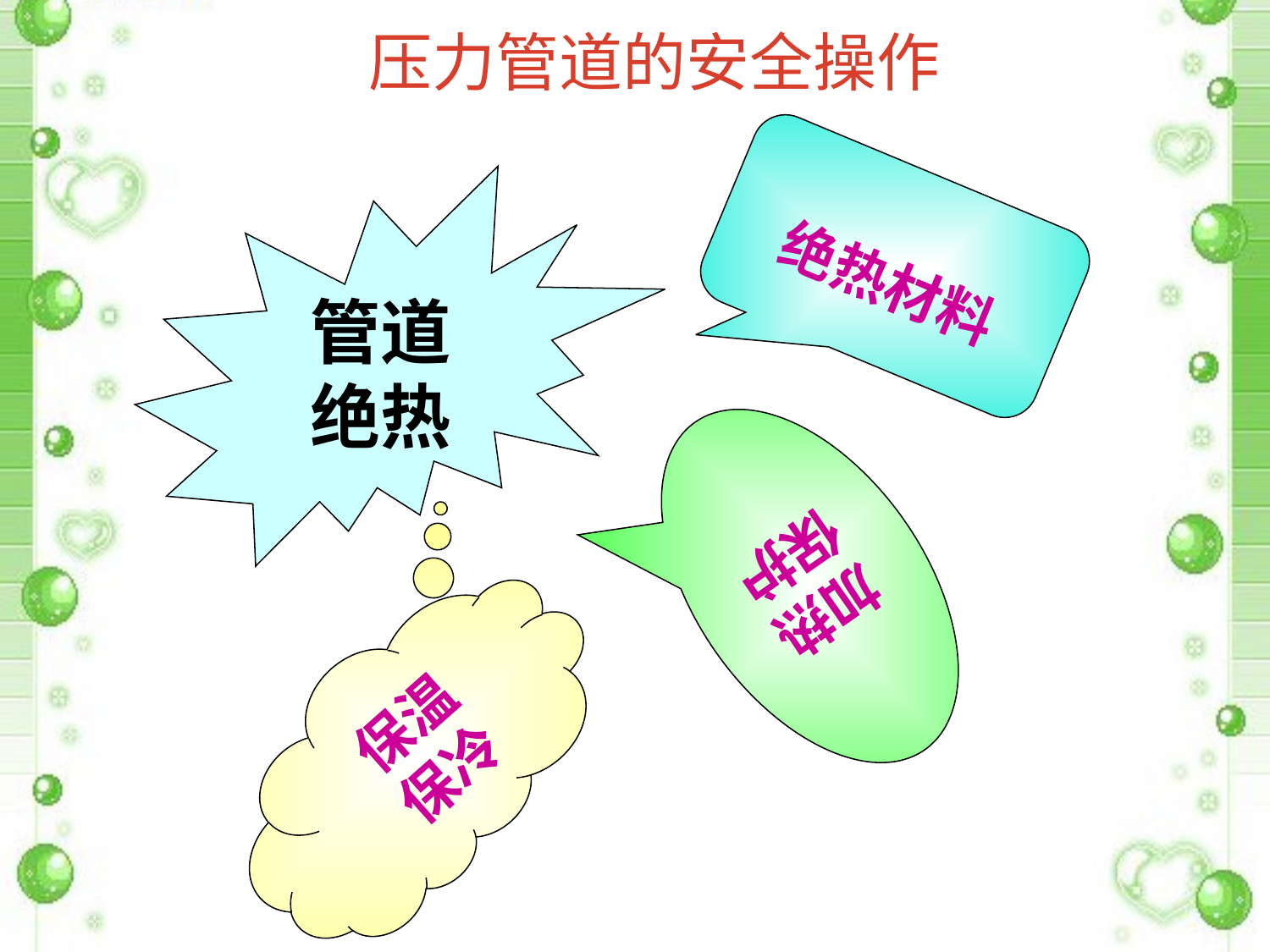

# 压力管道的安全操作
管道
绝热

绝热材料

加热
保护
保温
保冷